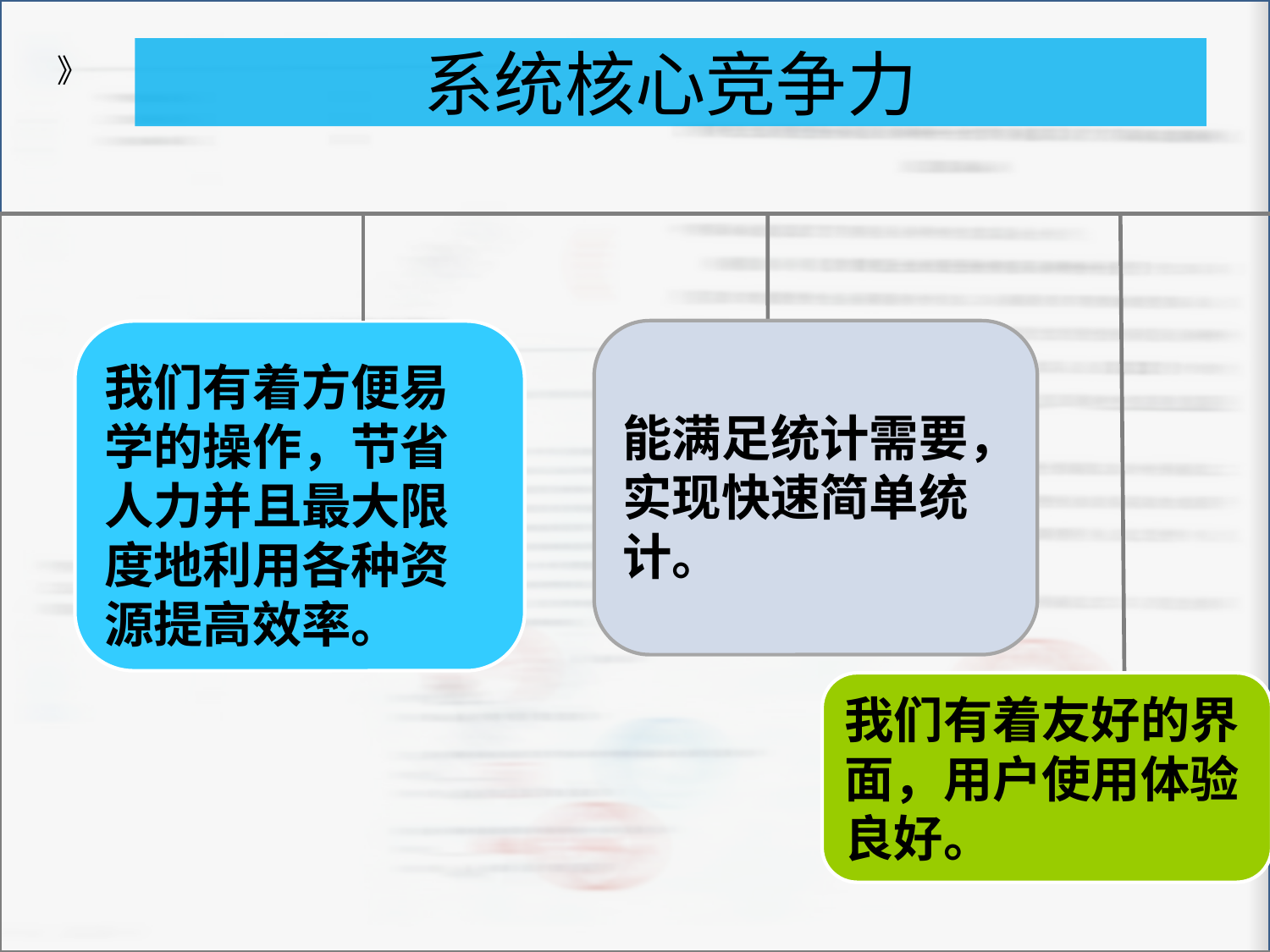

# 系统核心竞争力
》

我们有着方便易学的操作，节省人力并且最大限度地利用各种资源提高效率。

我们有着友好的界面，用户使用体验良好。

能满足统计需要，实现快速简单统计。